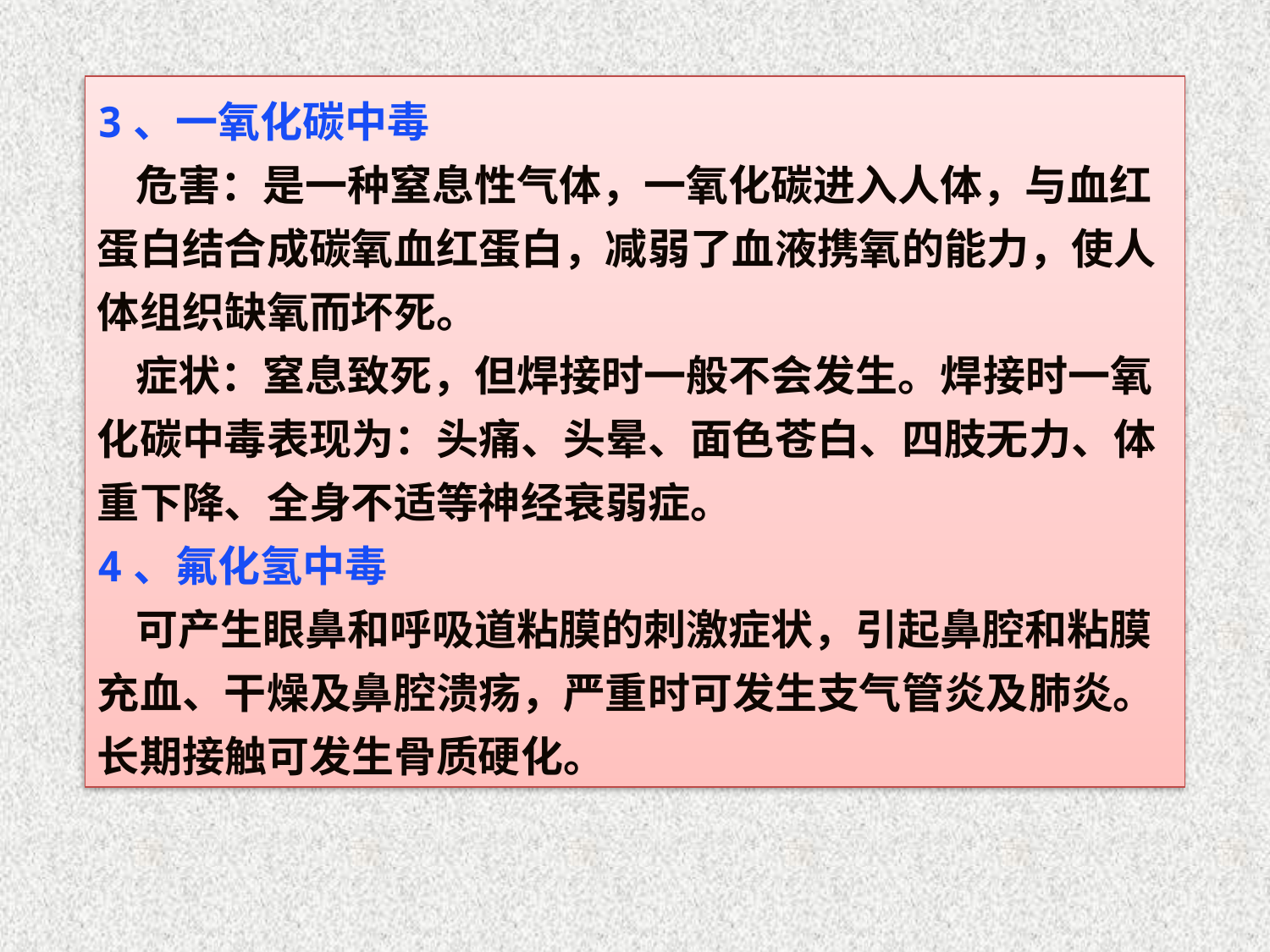

3、一氧化碳中毒
   危害：是一种窒息性气体，一氧化碳进入人体，与血红蛋白结合成碳氧血红蛋白，减弱了血液携氧的能力，使人体组织缺氧而坏死。
   症状：窒息致死，但焊接时一般不会发生。焊接时一氧化碳中毒表现为：头痛、头晕、面色苍白、四肢无力、体重下降、全身不适等神经衰弱症。
4、氟化氢中毒
   可产生眼鼻和呼吸道粘膜的刺激症状，引起鼻腔和粘膜充血、干燥及鼻腔溃疡，严重时可发生支气管炎及肺炎。长期接触可发生骨质硬化。